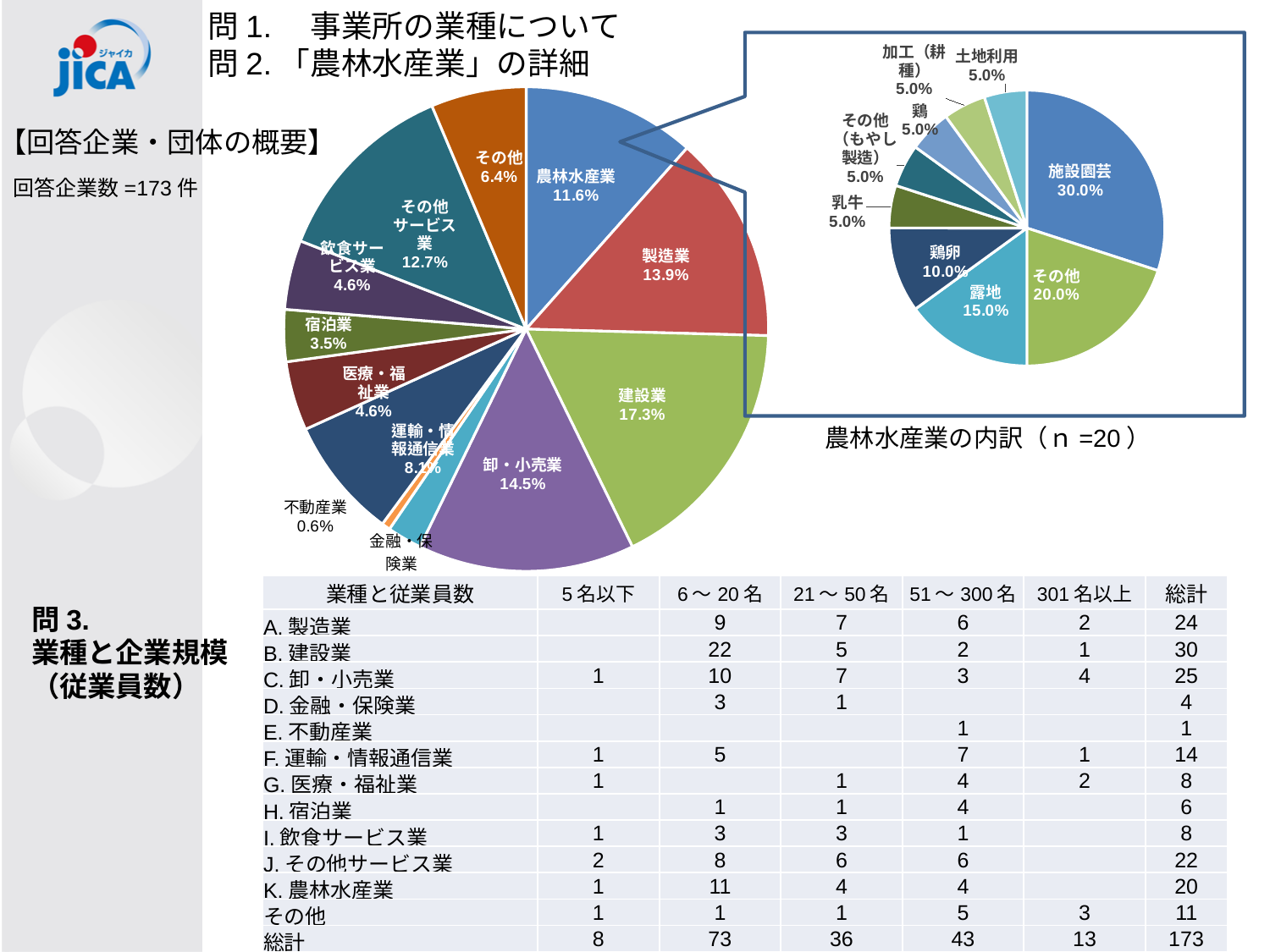

問1.　事業所の業種について
問2.「農林水産業」の詳細

### Chart

| Category |  |
|---|---|
| 施設園芸 | 6.0 |
| その他 | 4.0 |
| 露地 | 3.0 |
| 鶏卵 | 2.0 |
| 乳牛 | 1.0 |
| その他（もやし製造） | 1.0 |
| 鶏 | 1.0 |
| 加工（耕種） | 1.0 |
| 土地利用 | 1.0 |

### Chart

| Category |  |
|---|---|
| 農林水産業 | 20.0 |
| 製造業 | 24.0 |
| 建設業 | 30.0 |
| 卸・小売業 | 25.0 |
| 金融・保険業 | 4.0 |
| 不動産業 | 1.0 |
| 運輸・情報通信業 | 14.0 |
| 医療・福祉業 | 8.0 |
| 宿泊業 | 6.0 |
| 飲食サービス業 | 8.0 |
| その他サービス業 | 22.0 |
| その他 | 11.0 |
| 未回答者 | 0.0 |
# 【回答企業・団体の概要】
回答企業数=173件
農林水産業の内訳（ｎ=20）
| 業種と従業員数 | 5名以下 | 6〜20名 | 21～50名 | 51～300名 | 301名以上 | 総計 |
| --- | --- | --- | --- | --- | --- | --- |
| A.製造業 |  | 9 | 7 | 6 | 2 | 24 |
| B.建設業 |  | 22 | 5 | 2 | 1 | 30 |
| C.卸・小売業 | 1 | 10 | 7 | 3 | 4 | 25 |
| D.金融・保険業 |  | 3 | 1 |  |  | 4 |
| E.不動産業 |  |  |  | 1 |  | 1 |
| F.運輸・情報通信業 | 1 | 5 |  | 7 | 1 | 14 |
| G.医療・福祉業 | 1 |  | 1 | 4 | 2 | 8 |
| H.宿泊業 |  | 1 | 1 | 4 |  | 6 |
| I.飲食サービス業 | 1 | 3 | 3 | 1 |  | 8 |
| J.その他サービス業 | 2 | 8 | 6 | 6 |  | 22 |
| K.農林水産業 | 1 | 11 | 4 | 4 |  | 20 |
| その他 | 1 | 1 | 1 | 5 | 3 | 11 |
| 総計 | 8 | 73 | 36 | 43 | 13 | 173 |
問3.
業種と企業規模
（従業員数）
3